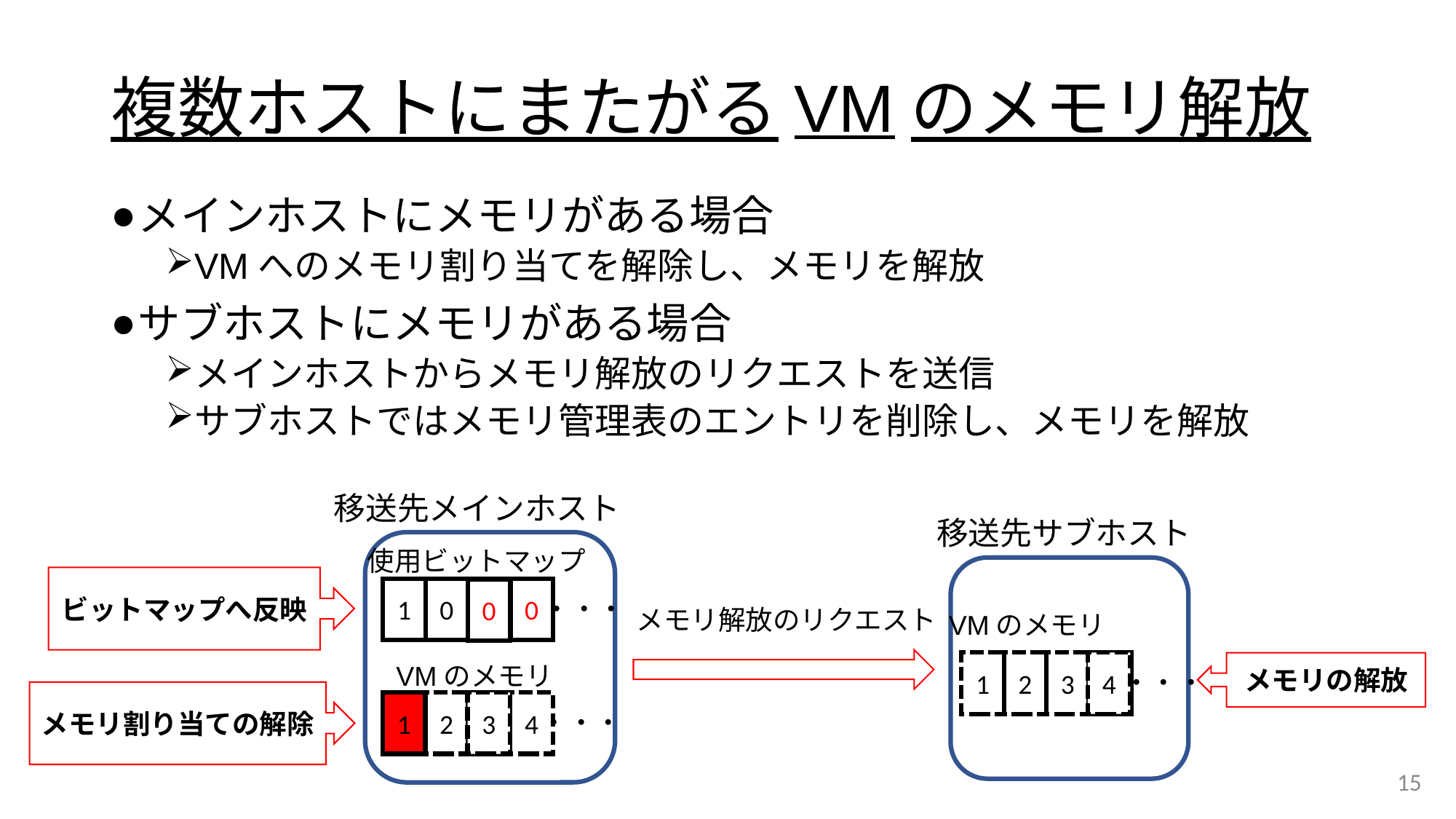

# 複数ホストにまたがるVMのメモリ解放
メインホストにメモリがある場合
VMへのメモリ割り当てを解除し、メモリを解放
サブホストにメモリがある場合
メインホストからメモリ解放のリクエストを送信
サブホストではメモリ管理表のエントリを削除し、メモリを解放
移送先メインホスト
移送先サブホスト

使用ビットマップ

ビットマップへ反映
0
1
0
1
1
0
・・・
メモリ解放のリクエスト
VMのメモリ

1
2
3
4
4
メモリの解放
VMのメモリ
・・・
メモリ割り当ての解除
1
2
3
3
4
・・・
15